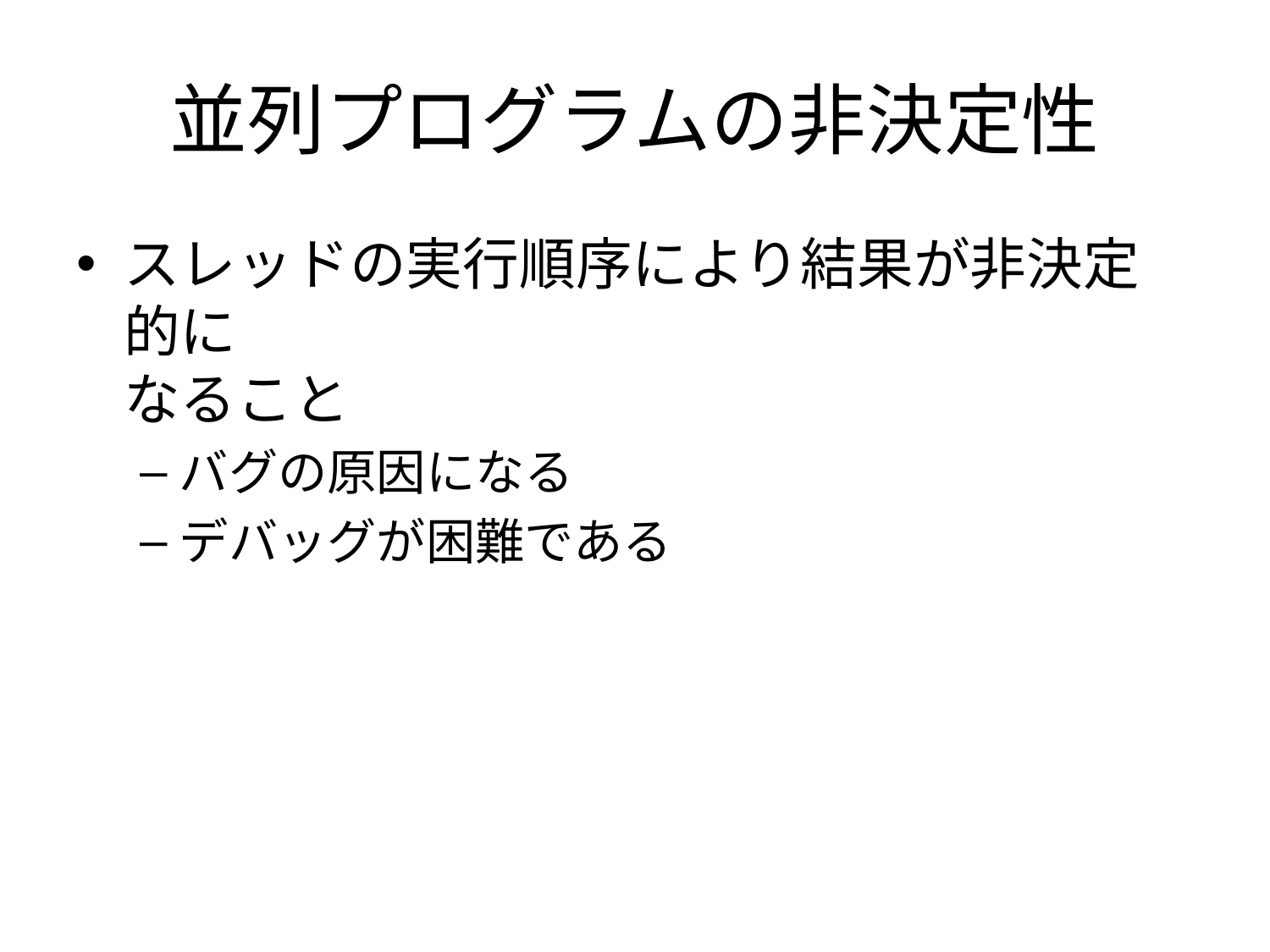

# 並列プログラムの非決定性
スレッドの実行順序により結果が非決定的に
なること
バグの原因になる
デバッグが困難である